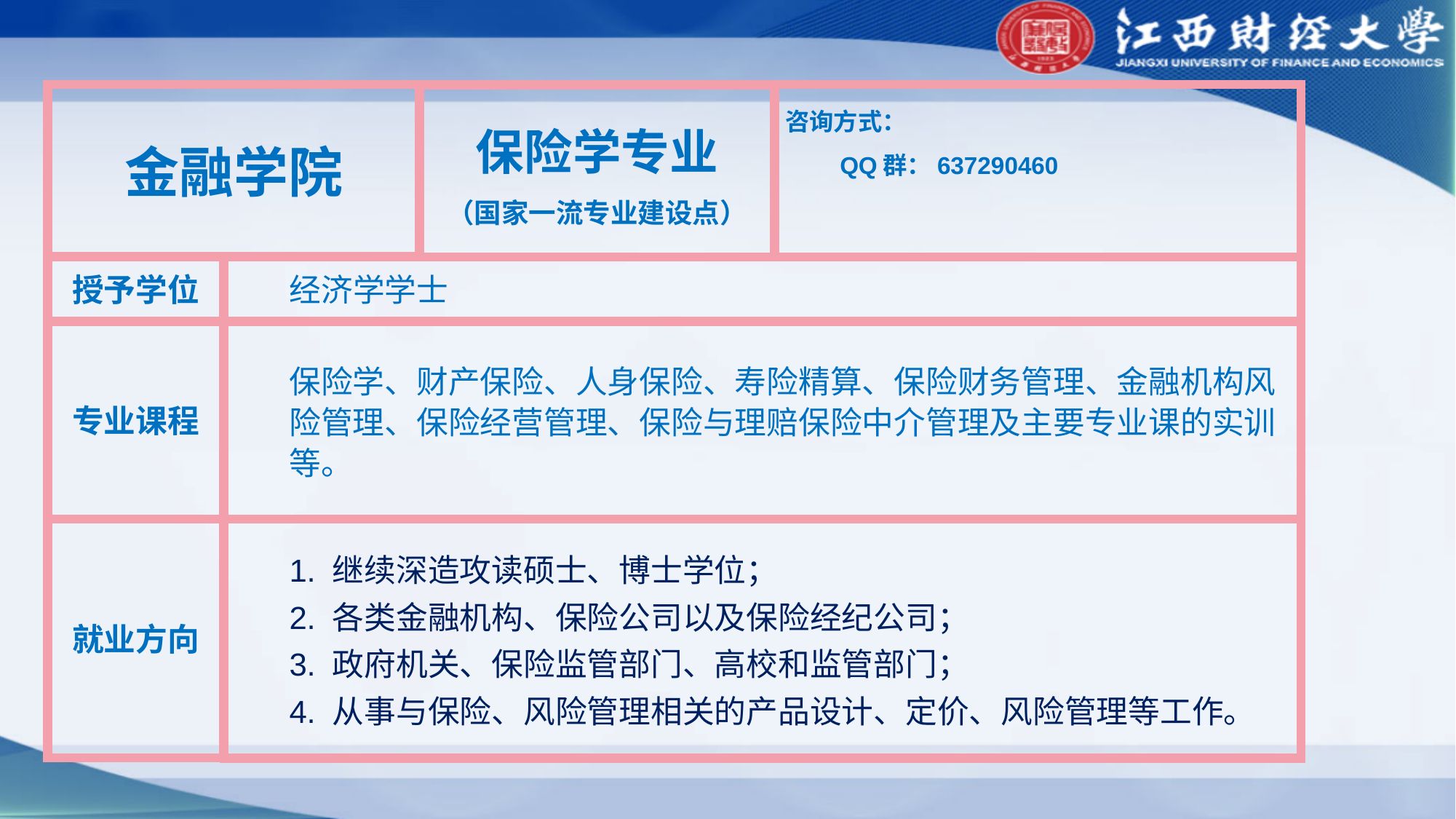

金融学院

保险学专业
（国家一流专业建设点）
咨询方式：
QQ群：637290460
授予学位
经济学学士
专业课程
保险学、财产保险、人身保险、寿险精算、保险财务管理、金融机构风险管理、保险经营管理、保险与理赔保险中介管理及主要专业课的实训等。
就业方向
1. 继续深造攻读硕士、博士学位；
2. 各类金融机构、保险公司以及保险经纪公司；
3. 政府机关、保险监管部门、高校和监管部门；
4. 从事与保险、风险管理相关的产品设计、定价、风险管理等工作。